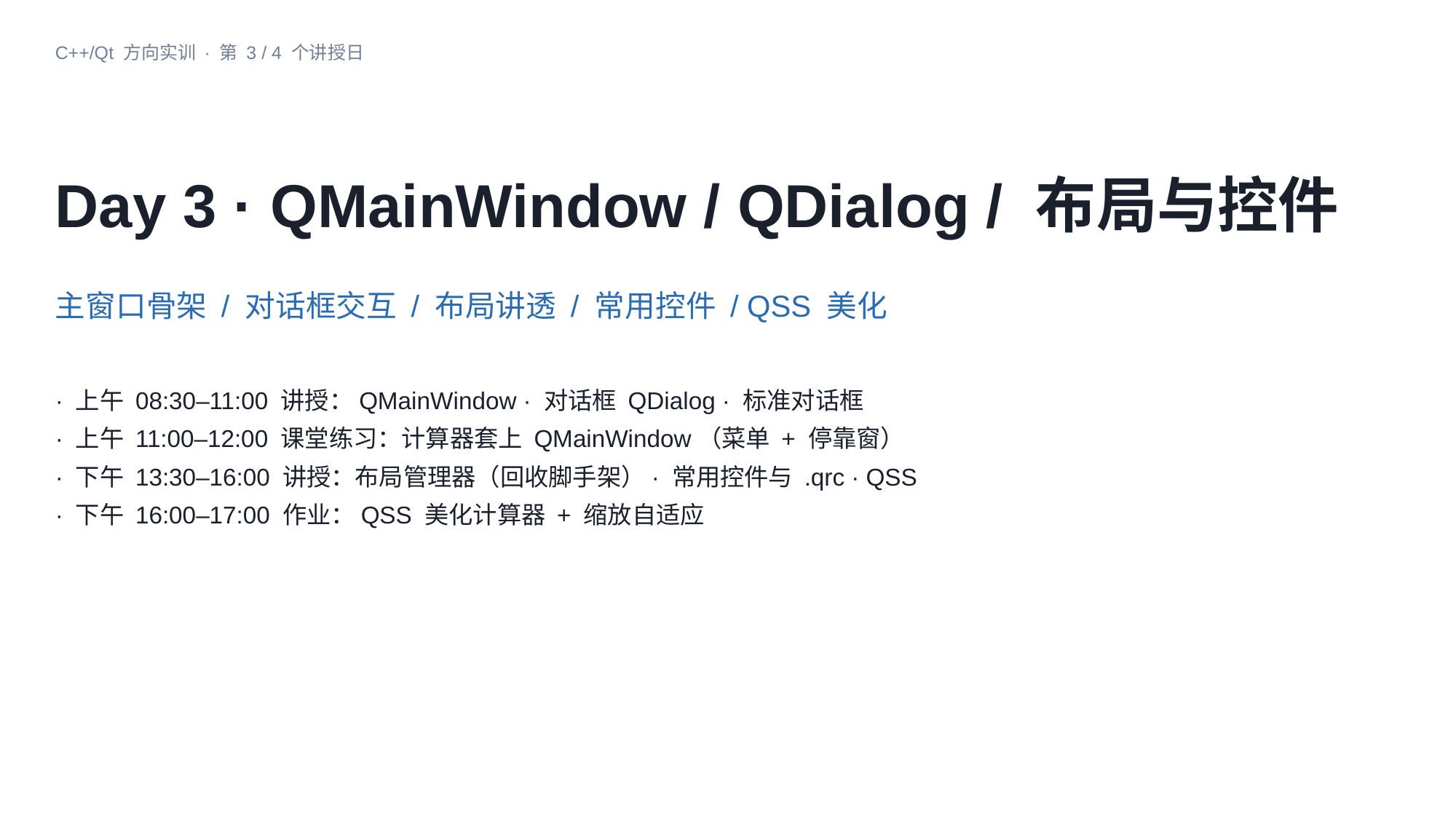

C++/Qt 方向实训 · 第 3 / 4 个讲授日
Day 3 · QMainWindow / QDialog / 布局与控件
主窗口骨架 / 对话框交互 / 布局讲透 / 常用控件 / QSS 美化
· 上午 08:30–11:00 讲授：QMainWindow · 对话框 QDialog · 标准对话框
· 上午 11:00–12:00 课堂练习：计算器套上 QMainWindow（菜单 + 停靠窗）
· 下午 13:30–16:00 讲授：布局管理器（回收脚手架）· 常用控件与 .qrc · QSS
· 下午 16:00–17:00 作业：QSS 美化计算器 + 缩放自适应